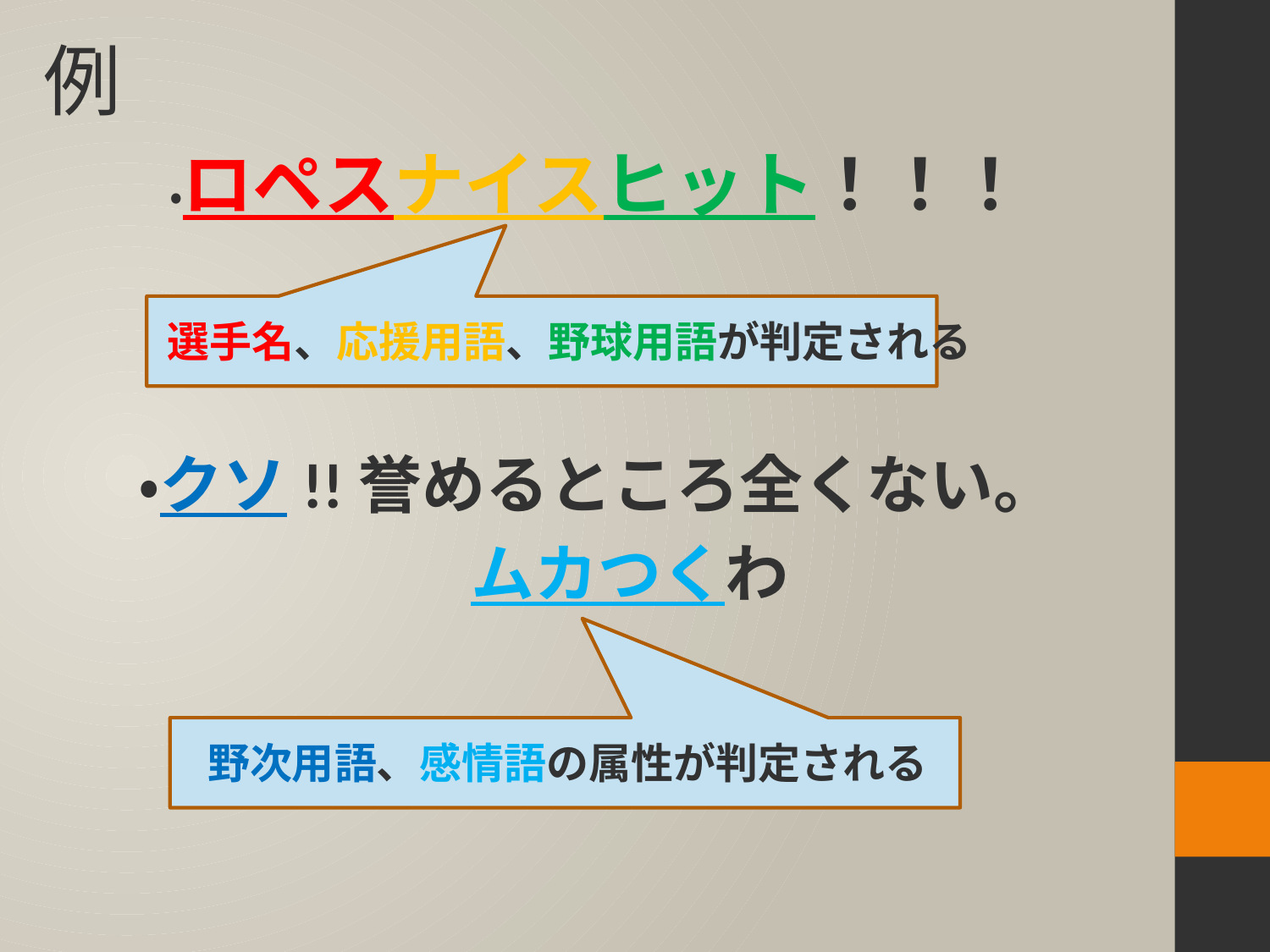

例
・ロペスナイスヒット！！！

・クソ!!誉めるところ全くない。
　ムカつくわ

選手名、応援用語、野球用語が判定される

野次用語、感情語の属性が判定される